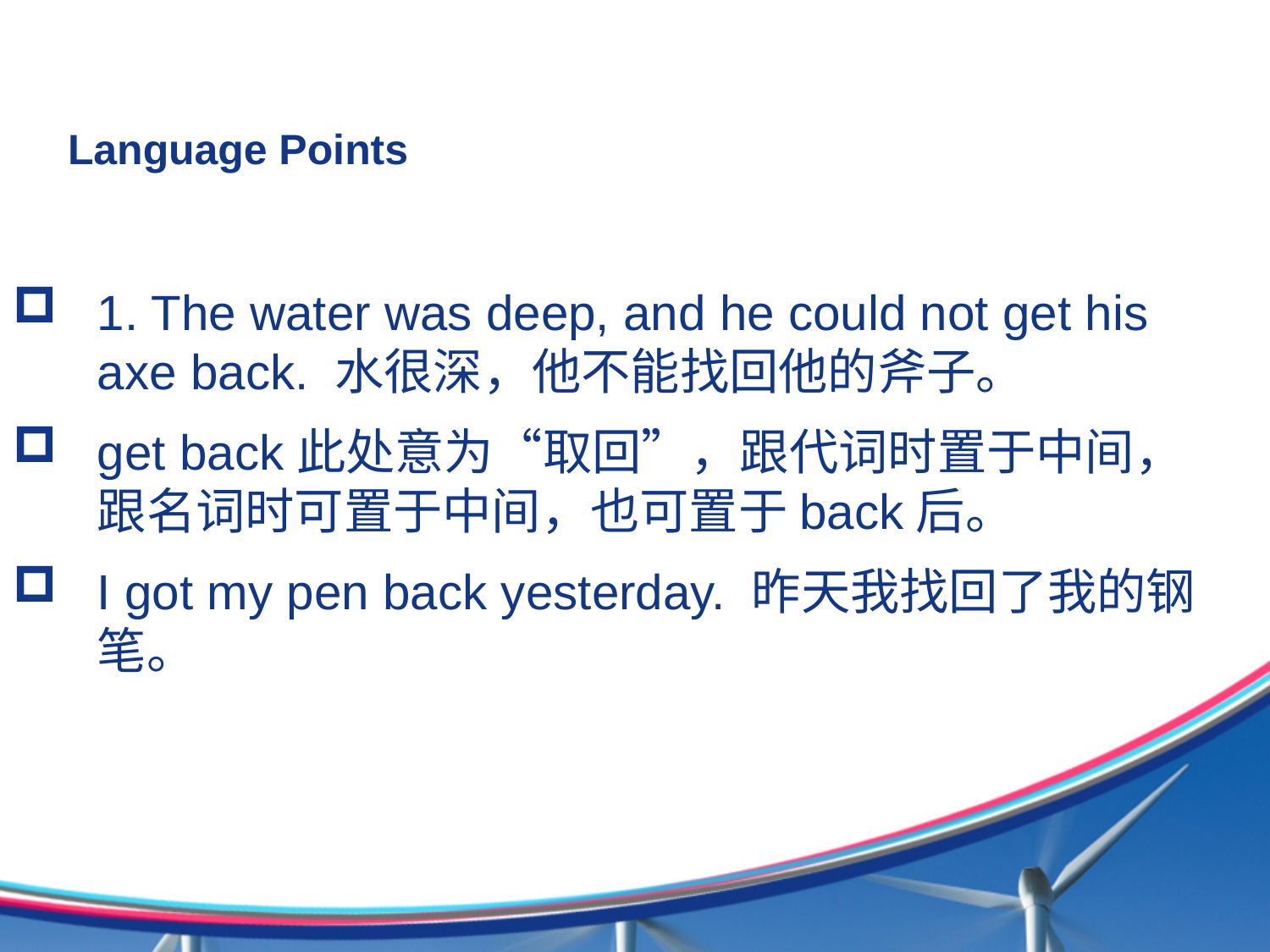

Language Points
1. The water was deep, and he could not get his axe back. 水很深，他不能找回他的斧子。
get back此处意为“取回”，跟代词时置于中间，跟名词时可置于中间，也可置于back后。
I got my pen back yesterday. 昨天我找回了我的钢笔。